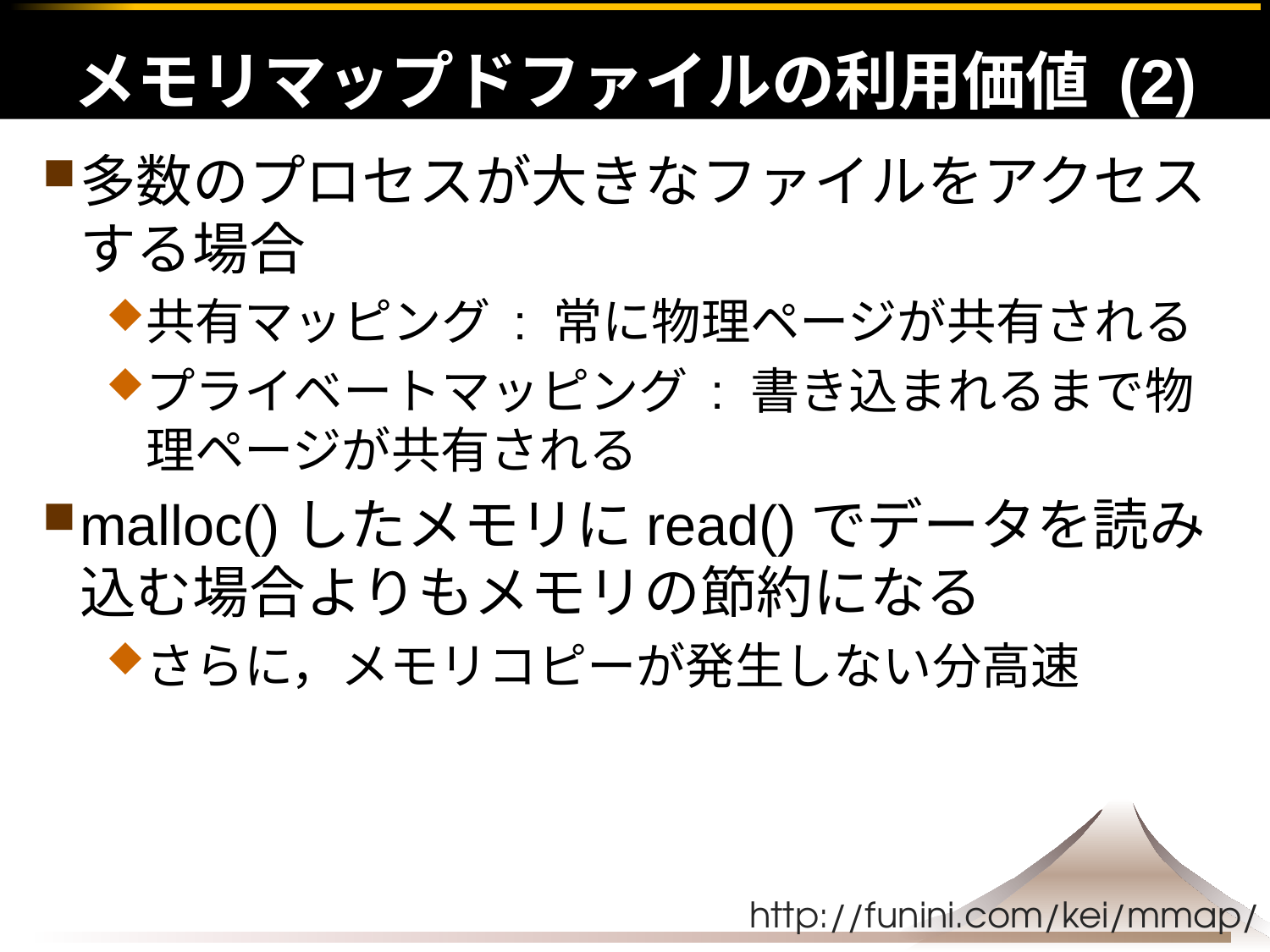

# メモリマップドファイルの利用価値 (2)
多数のプロセスが大きなファイルをアクセスする場合
共有マッピング : 常に物理ページが共有される
プライベートマッピング : 書き込まれるまで物理ページが共有される
malloc()したメモリにread()でデータを読み込む場合よりもメモリの節約になる
さらに，メモリコピーが発生しない分高速